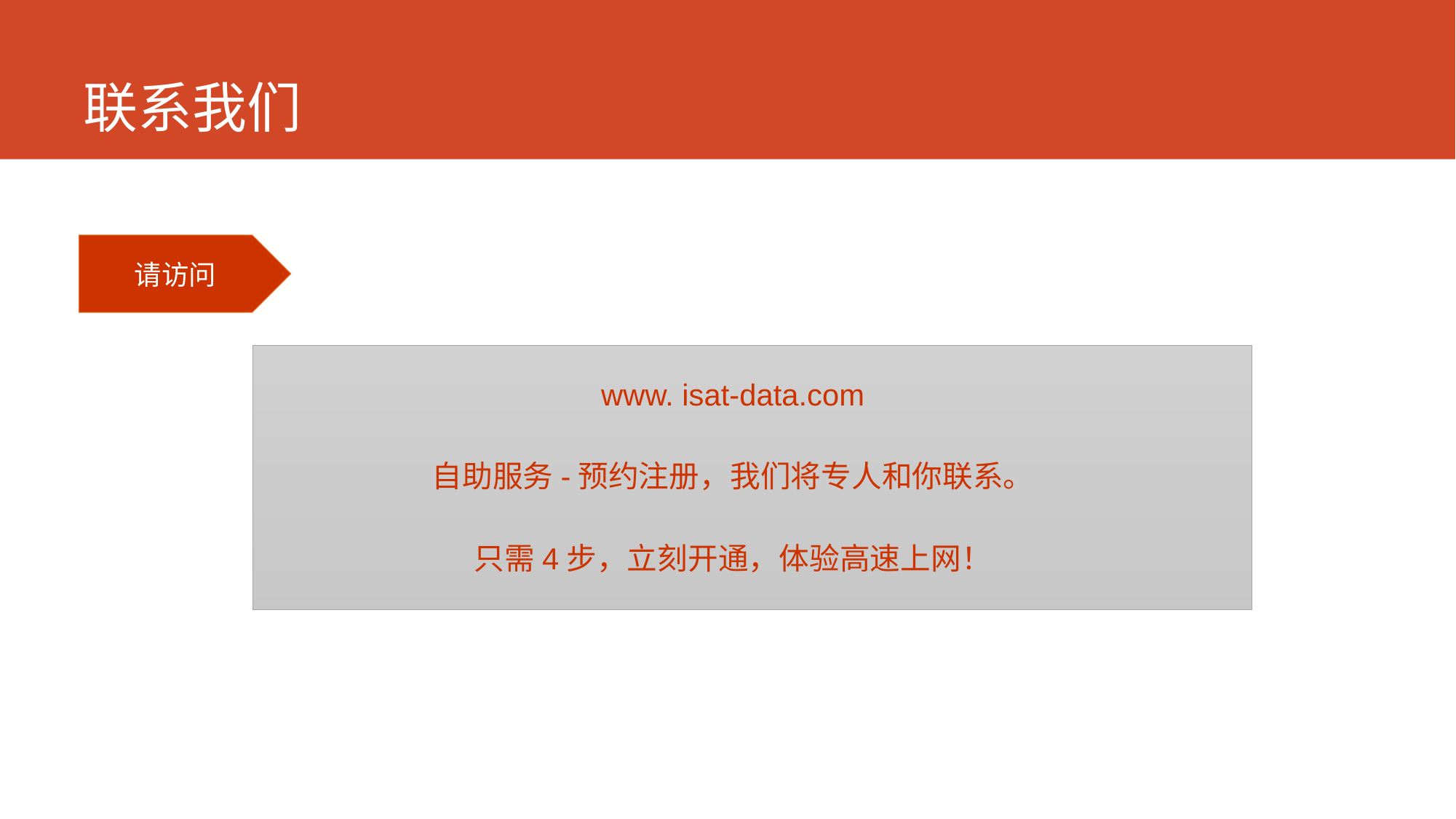

# 联系我们
请访问

www. isat-data.com
自助服务-预约注册，我们将专人和你联系。
只需4步，立刻开通，体验高速上网！